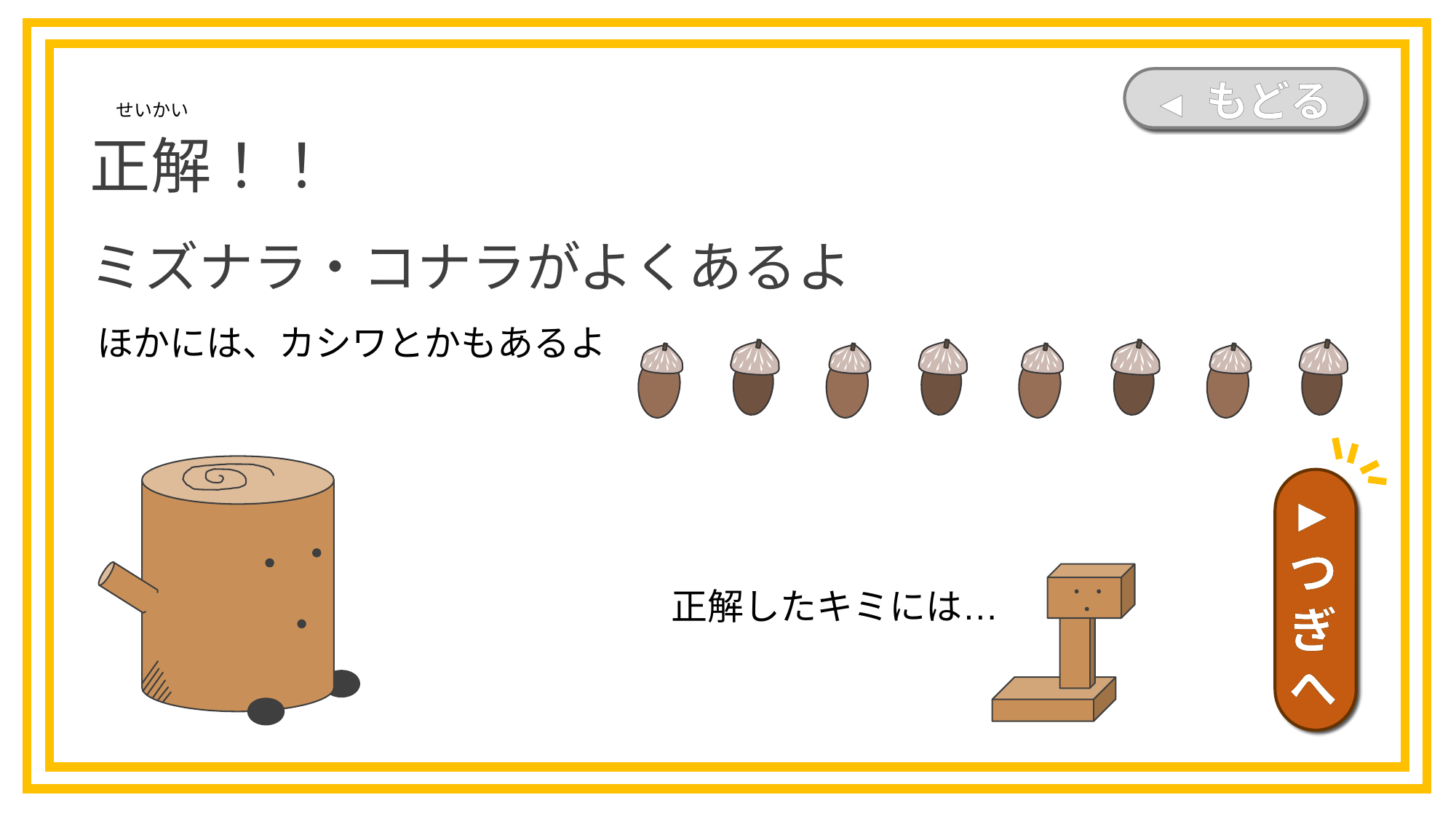

◄ もどる

正解！！
ミズナラ・コナラがよくあるよ
せいかい
ほかには、カシワとかもあるよ

►つぎへ

正解したキミには…